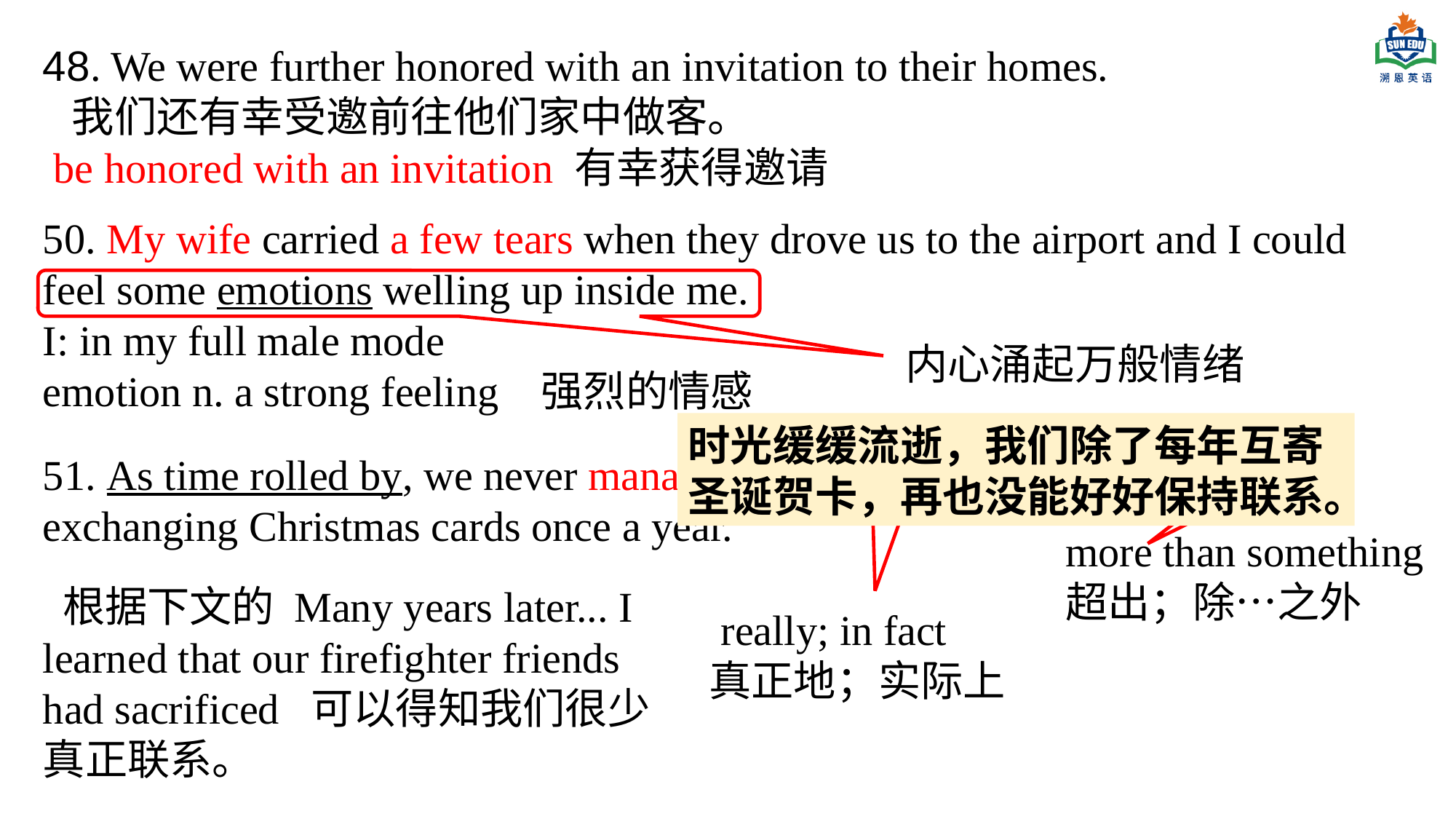

48. We were further honored with an invitation to their homes.
  我们还有幸受邀前往他们家中做客。
 be honored with an invitation 有幸获得邀请

50. My wife carried a few tears when they drove us to the airport and I could feel some emotions welling up inside me.
I: in my full male mode
emotion n. a strong feeling   强烈的情感

内心涌起万般情绪
时光缓缓流逝，我们除了每年互寄圣诞贺卡，再也没能好好保持联系。
51. As time rolled by, we never managed to properly keep in touch beyond exchanging Christmas cards once a year.

more than something
超出；除…之外
 根据下文的 Many years later... I learned that our firefighter friends had sacrificed  可以得知我们很少真正联系。
 really; in fact
真正地；实际上